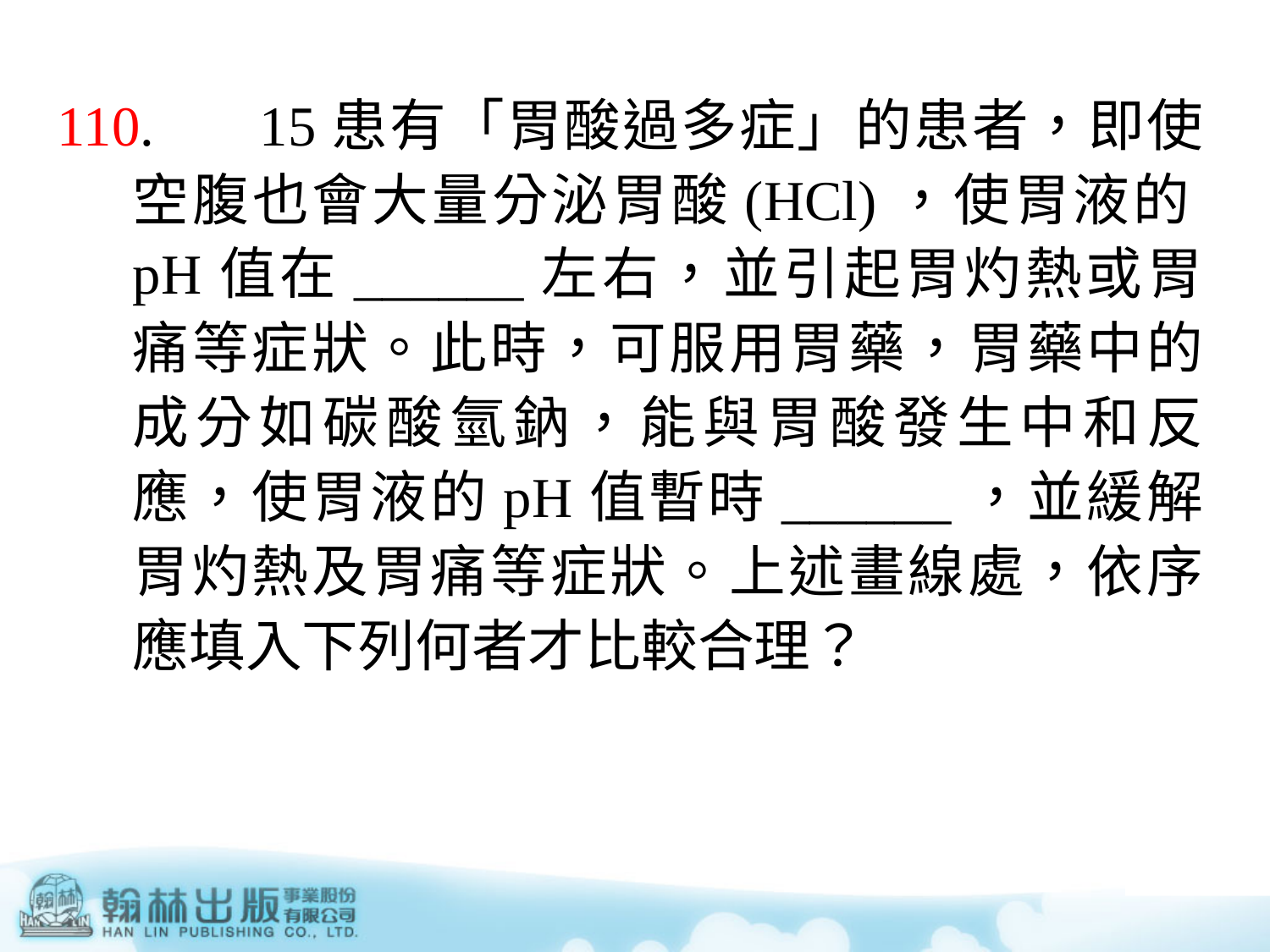

110.	15患有「胃酸過多症」的患者，即使空腹也會大量分泌胃酸(HCl)，使胃液的pH值在______左右，並引起胃灼熱或胃痛等症狀。此時，可服用胃藥，胃藥中的成分如碳酸氫鈉，能與胃酸發生中和反應，使胃液的pH值暫時______，並緩解胃灼熱及胃痛等症狀。上述畫線處，依序應填入下列何者才比較合理？